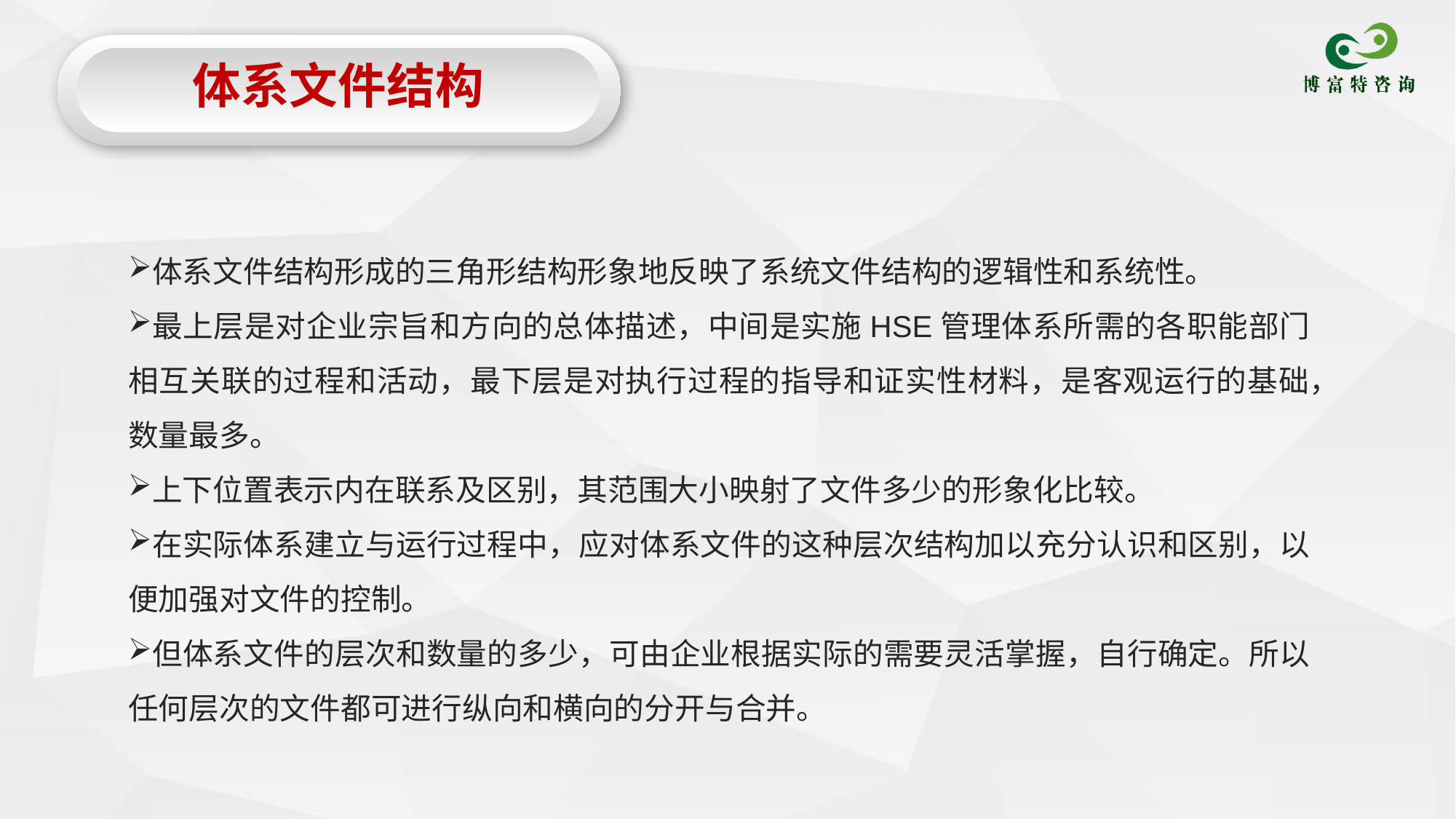

体系文件结构
体系文件结构形成的三角形结构形象地反映了系统文件结构的逻辑性和系统性。
最上层是对企业宗旨和方向的总体描述，中间是实施HSE管理体系所需的各职能部门相互关联的过程和活动，最下层是对执行过程的指导和证实性材料，是客观运行的基础，数量最多。
上下位置表示内在联系及区别，其范围大小映射了文件多少的形象化比较。
在实际体系建立与运行过程中，应对体系文件的这种层次结构加以充分认识和区别，以便加强对文件的控制。
但体系文件的层次和数量的多少，可由企业根据实际的需要灵活掌握，自行确定。所以任何层次的文件都可进行纵向和横向的分开与合并。